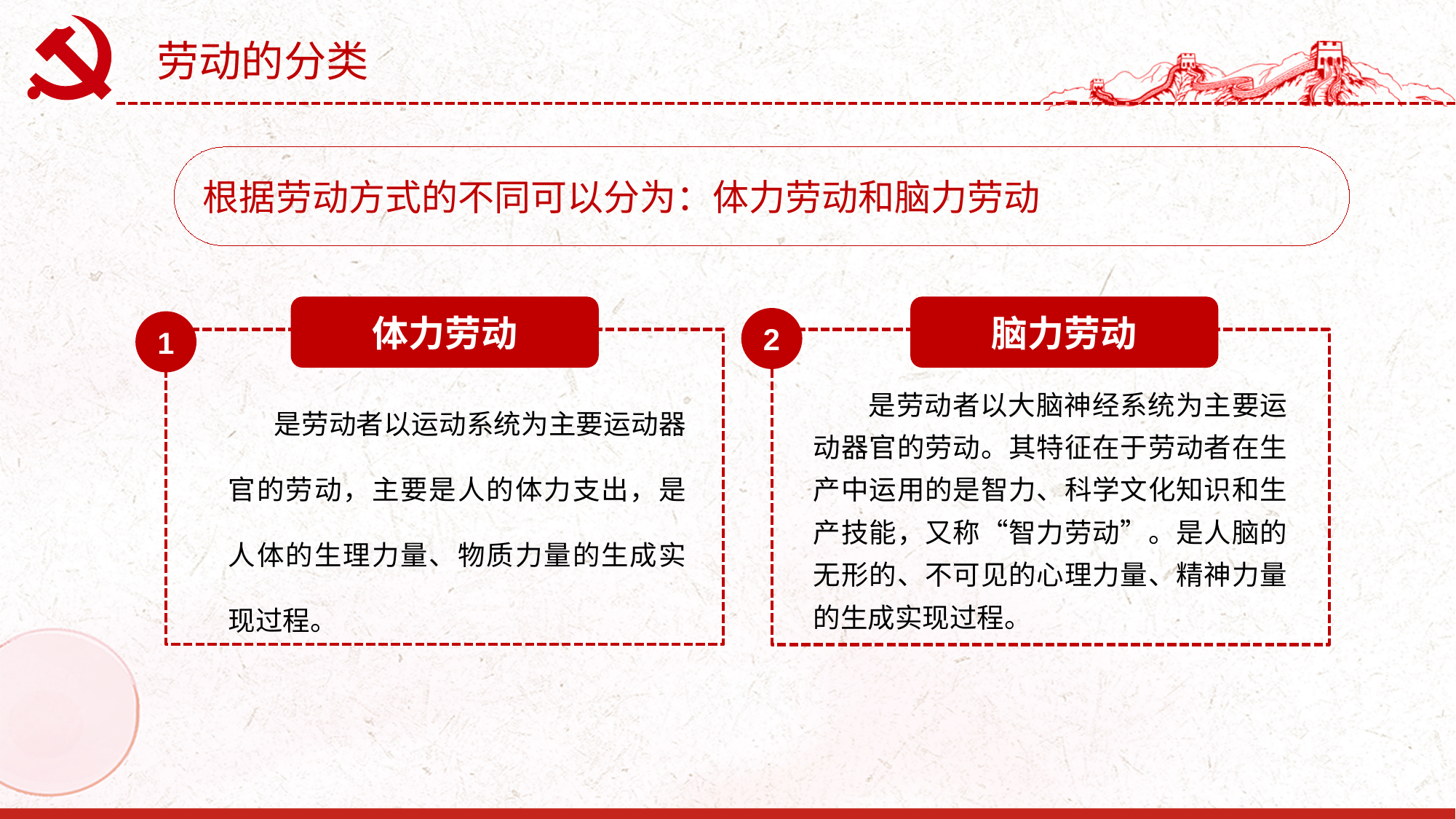

劳动的分类
根据劳动方式的不同可以分为：体力劳动和脑力劳动
体力劳动
脑力劳动
2
1

      是劳动者以运动系统为主要运动器官的劳动，主要是人的体力支出，是人体的生理力量、物质力量的生成实现过程。
       是劳动者以大脑神经系统为主要运动器官的劳动。其特征在于劳动者在生产中运用的是智力、科学文化知识和生产技能，又称“智力劳动”。是人脑的无形的、不可见的心理力量、精神力量的生成实现过程。